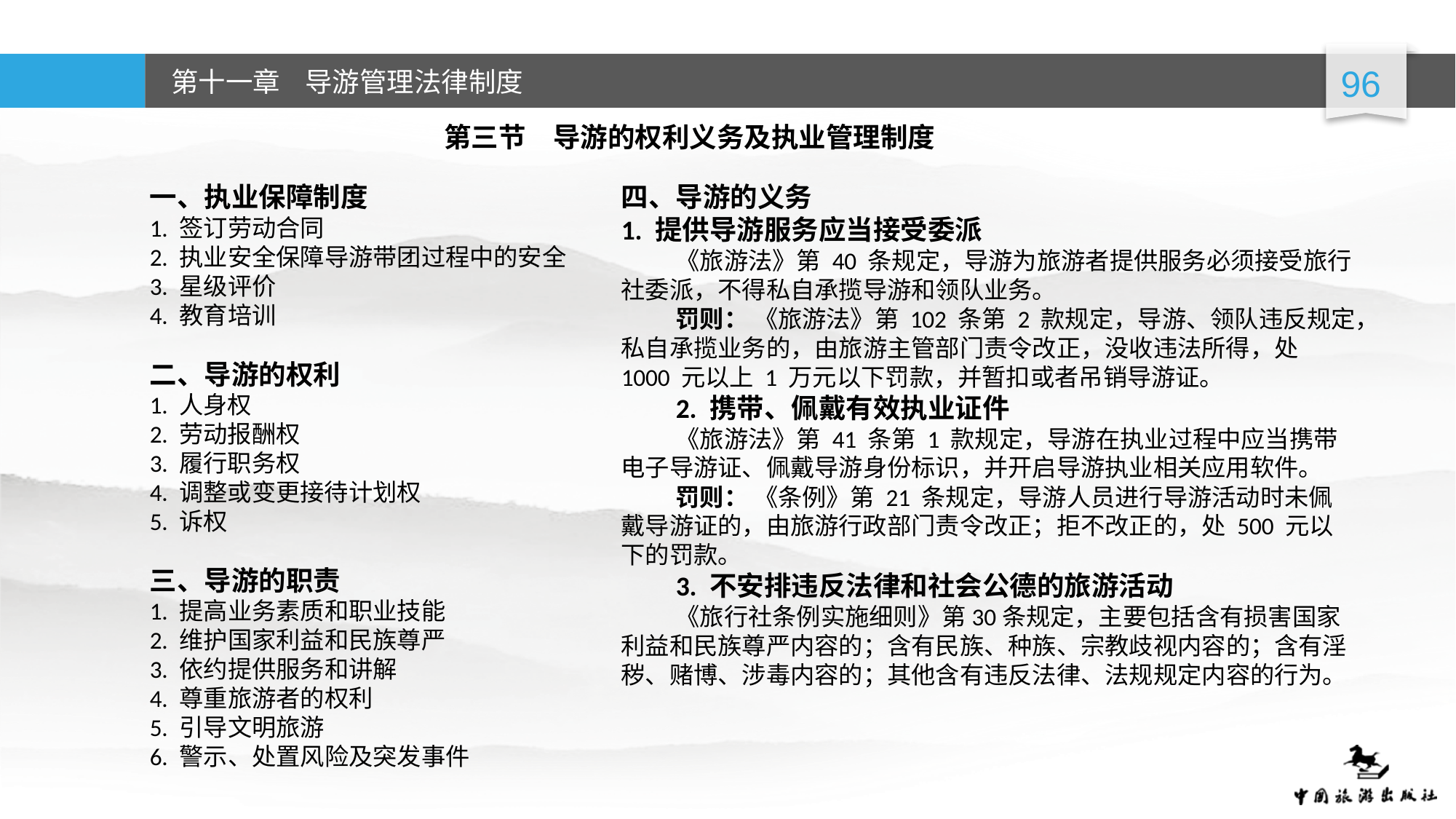

第三节　导游的权利义务及执业管理制度
一、执业保障制度
1. 签订劳动合同
2. 执业安全保障导游带团过程中的安全
3. 星级评价
4. 教育培训
四、导游的义务
1. 提供导游服务应当接受委派
《旅游法》第 40 条规定，导游为旅游者提供服务必须接受旅行社委派，不得私自承揽导游和领队业务。
罚则： 《旅游法》第 102 条第 2 款规定，导游、领队违反规定，私自承揽业务的，由旅游主管部门责令改正，没收违法所得，处 1000 元以上 1 万元以下罚款，并暂扣或者吊销导游证。
2. 携带、佩戴有效执业证件
《旅游法》第 41 条第 1 款规定，导游在执业过程中应当携带电子导游证、佩戴导游身份标识，并开启导游执业相关应用软件。
罚则： 《条例》第 21 条规定，导游人员进行导游活动时未佩戴导游证的，由旅游行政部门责令改正；拒不改正的，处 500 元以下的罚款。
3. 不安排违反法律和社会公德的旅游活动
《旅行社条例实施细则》第30条规定，主要包括含有损害国家利益和民族尊严内容的；含有民族、种族、宗教歧视内容的；含有淫秽、赌博、涉毒内容的；其他含有违反法律、法规规定内容的行为。
二、导游的权利
1. 人身权
2. 劳动报酬权
3. 履行职务权
4. 调整或变更接待计划权
5. 诉权
三、导游的职责
1. 提高业务素质和职业技能
2. 维护国家利益和民族尊严
3. 依约提供服务和讲解
4. 尊重旅游者的权利
5. 引导文明旅游
6. 警示、处置风险及突发事件